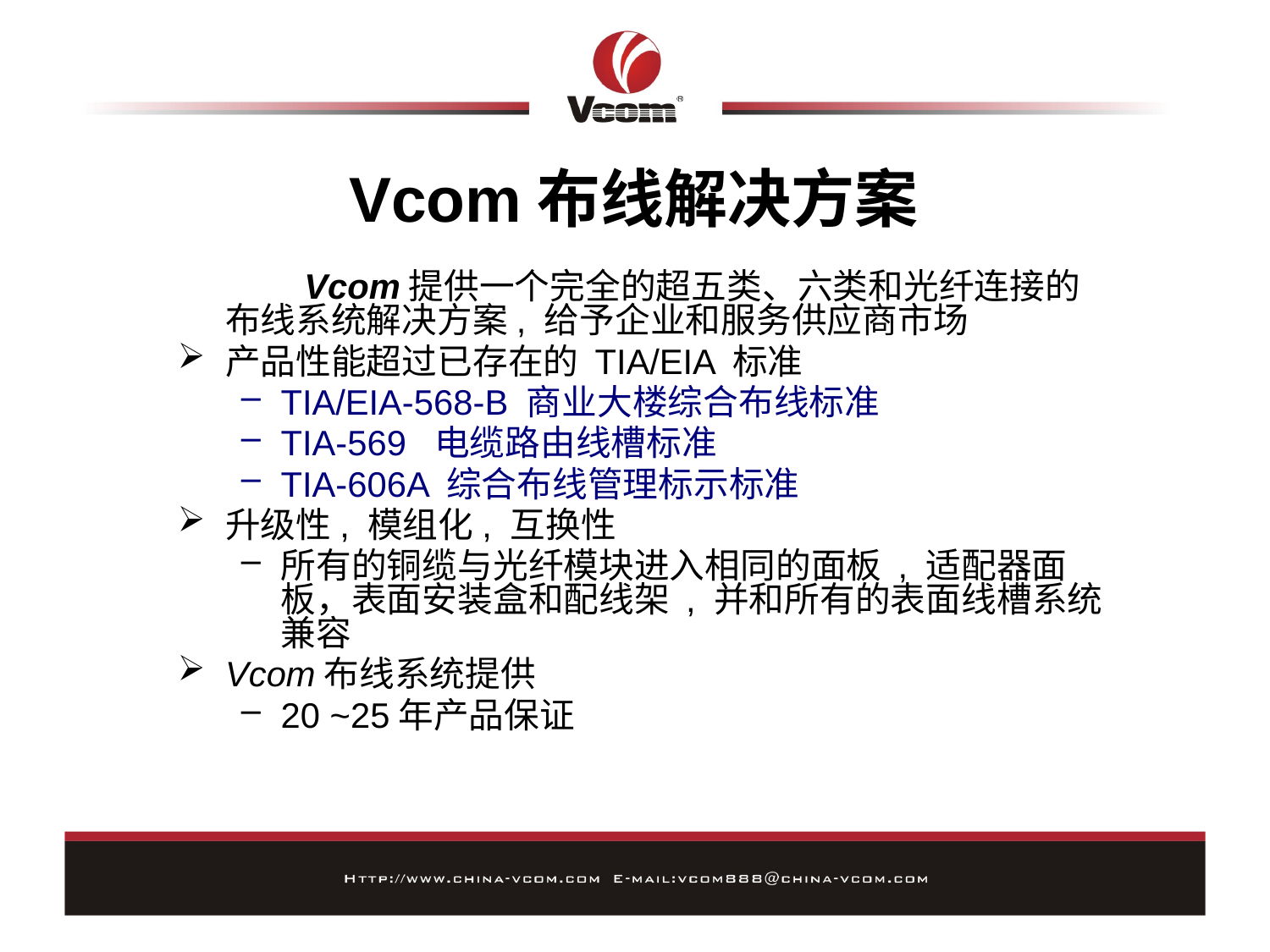

# Vcom布线解决方案
             Vcom提供一个完全的超五类、六类和光纤连接的布线系统解决方案, 给予企业和服务供应商市场
产品性能超过已存在的 TIA/EIA 标准
TIA/EIA-568-B 商业大楼综合布线标准
TIA-569  电缆路由线槽标准
TIA-606A 综合布线管理标示标准
升级性, 模组化, 互换性
所有的铜缆与光纤模块进入相同的面板 , 适配器面板，表面安装盒和配线架 , 并和所有的表面线槽系统兼容
Vcom布线系统提供
20 ~25年产品保证